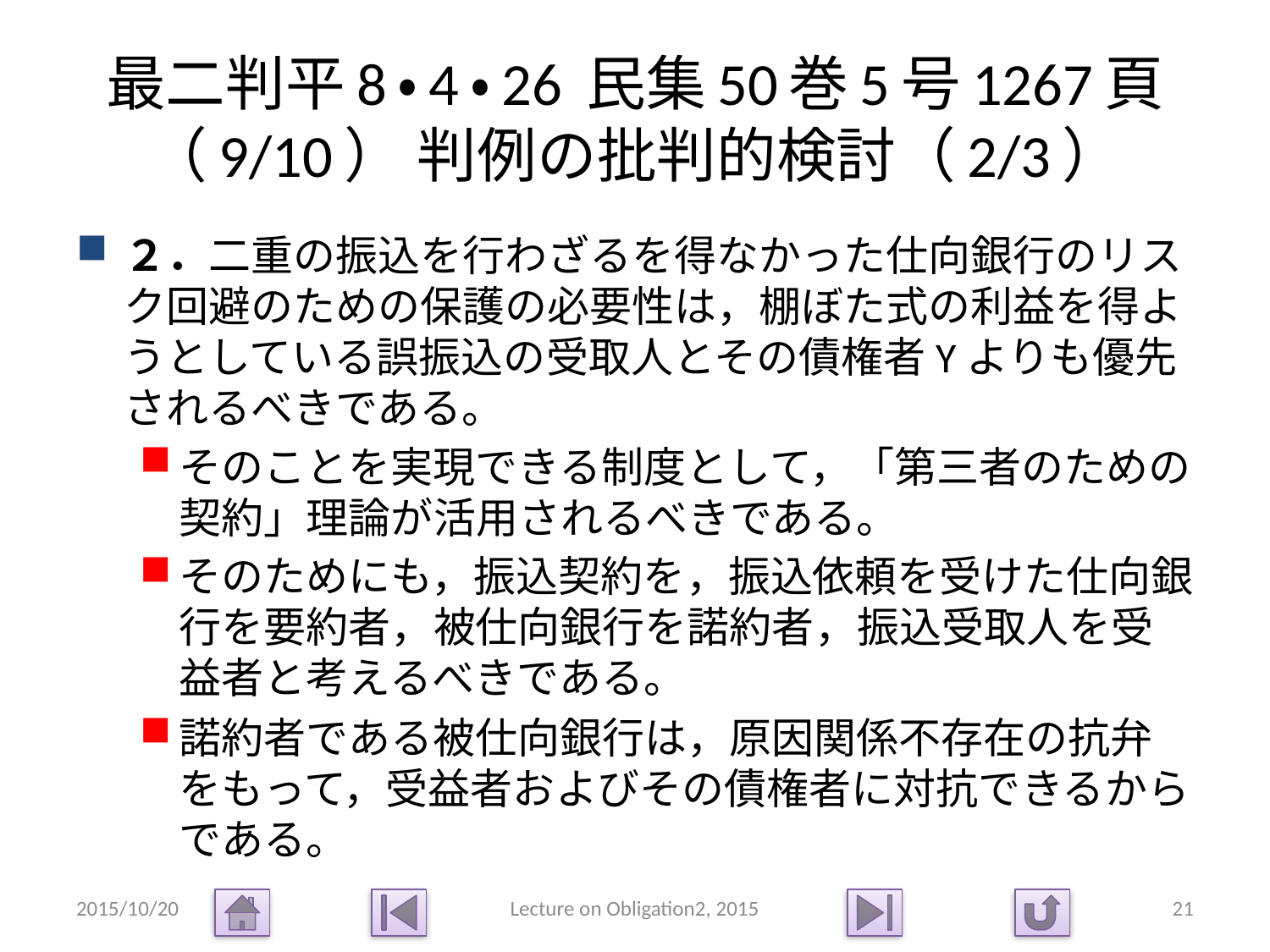

# 最二判平8・4・26 民集50巻5号1267頁（9/10） 判例の批判的検討（2/3）
２．二重の振込を行わざるを得なかった仕向銀行のリスク回避のための保護の必要性は，棚ぼた式の利益を得ようとしている誤振込の受取人とその債権者Yよりも優先されるべきである。
そのことを実現できる制度として，「第三者のための契約」理論が活用されるべきである。
そのためにも，振込契約を，振込依頼を受けた仕向銀行を要約者，被仕向銀行を諾約者，振込受取人を受益者と考えるべきである。
諾約者である被仕向銀行は，原因関係不存在の抗弁をもって，受益者およびその債権者に対抗できるからである。
2015/10/20
Lecture on Obligation2, 2015
21